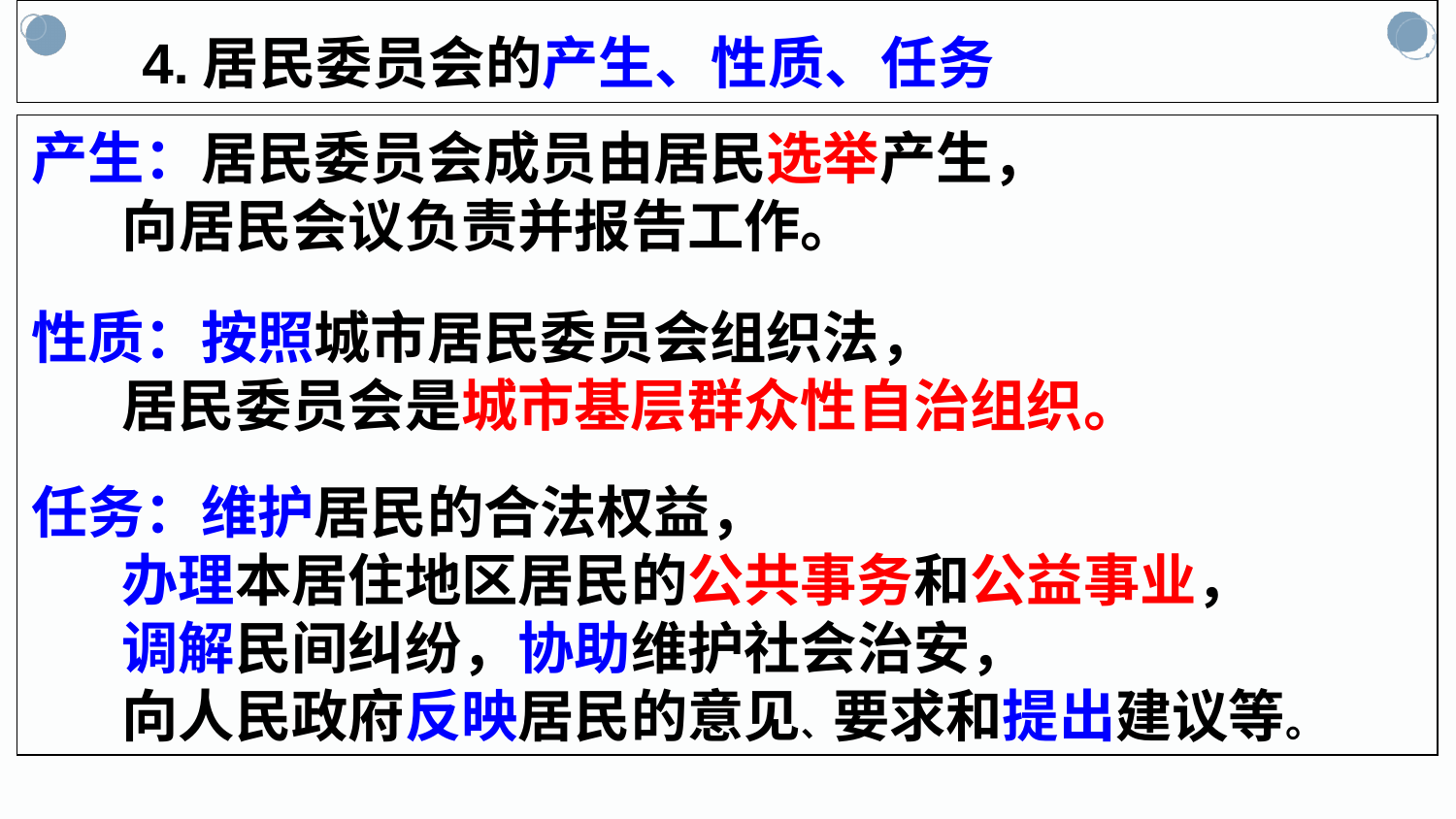

4.居民委员会的产生、性质、任务
产生：居民委员会成员由居民选举产生，
      向居民会议负责并报告工作。

性质：按照城市居民委员会组织法，
      居民委员会是城市基层群众性自治组织。

任务：维护居民的合法权益，
      办理本居住地区居民的公共事务和公益事业，
      调解民间纠纷，协助维护社会治安，
      向人民政府反映居民的意见、要求和提出建议等。